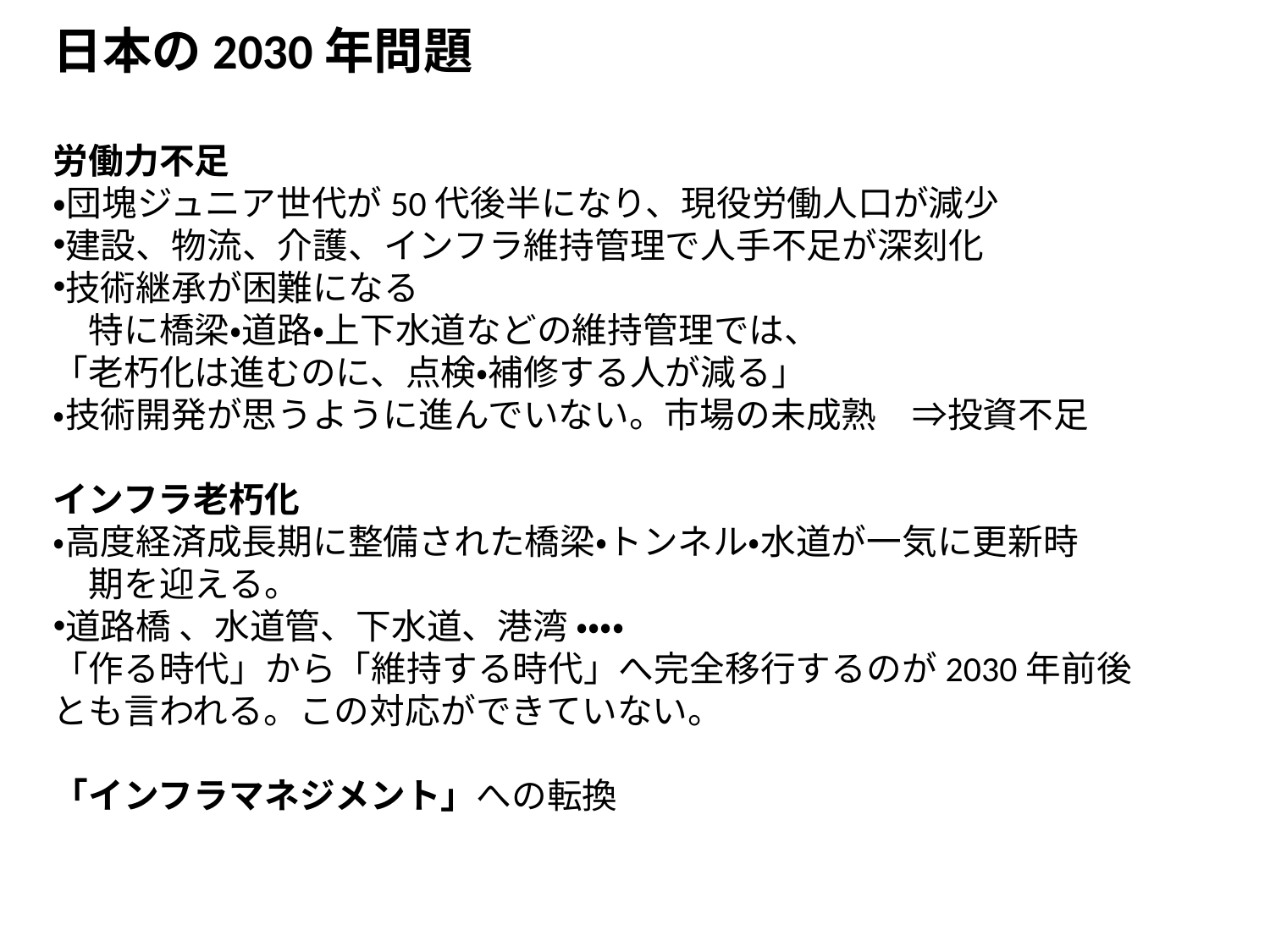

日本の2030年問題

労働力不足
・団塊ジュニア世代が50代後半になり、現役労働人口が減少
建設、物流、介護、インフラ維持管理で人手不足が深刻化
技術継承が困難になる
　特に橋梁・道路・上下水道などの維持管理では、
「老朽化は進むのに、点検・補修する人が減る」
・技術開発が思うように進んでいない。市場の未成熟　⇒投資不足
インフラ老朽化
・高度経済成長期に整備された橋梁・トンネル・水道が一気に更新時
　期を迎える。
道路橋 、水道管、下水道、港湾 ・・・・
「作る時代」から「維持する時代」へ完全移行するのが2030年前後とも言われる。この対応ができていない。
「インフラマネジメント」への転換